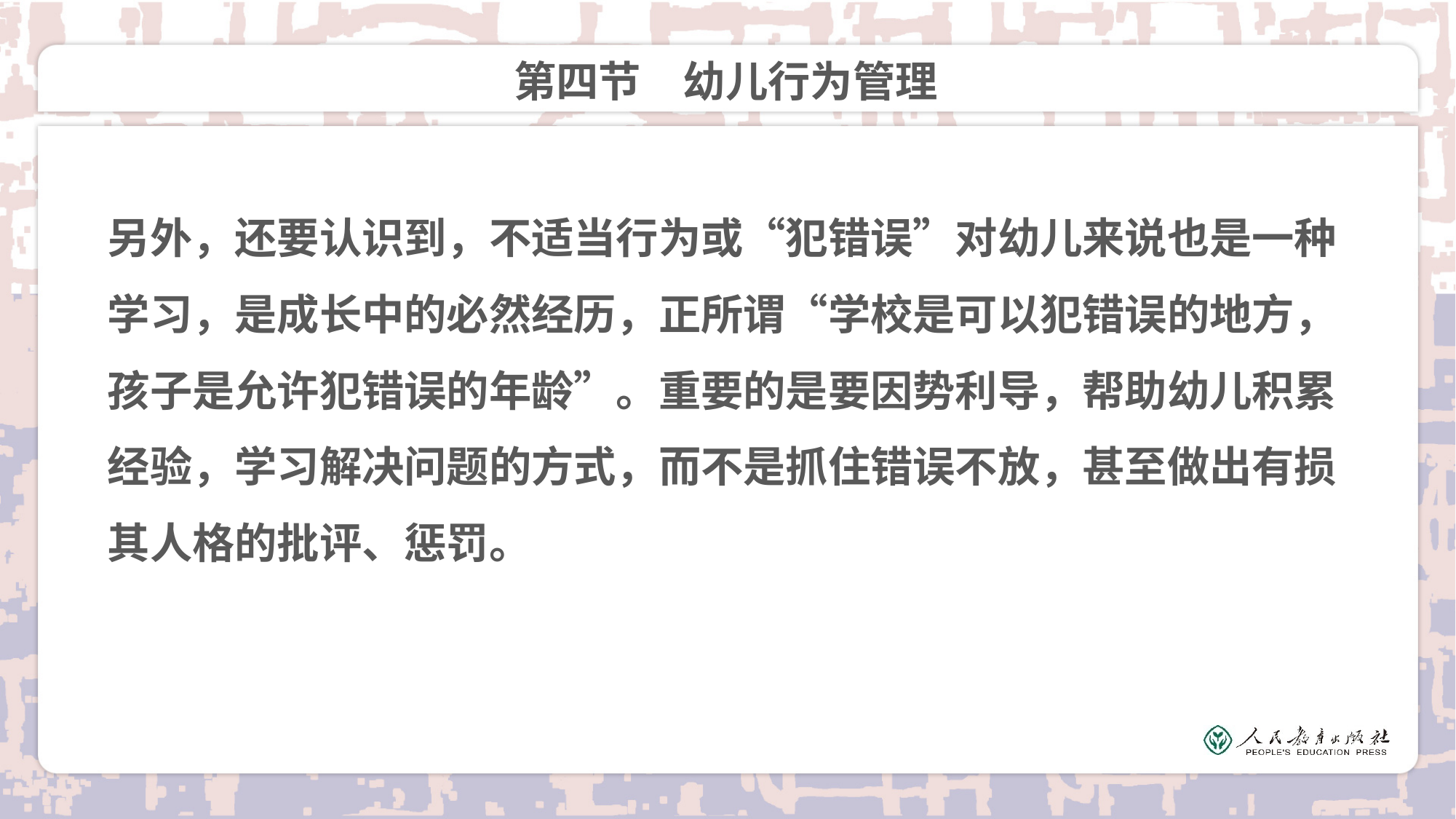

# 第四节　幼儿行为管理
另外，还要认识到，不适当行为或“犯错误”对幼儿来说也是一种学习，是成长中的必然经历，正所谓“学校是可以犯错误的地方，孩子是允许犯错误的年龄”。重要的是要因势利导，帮助幼儿积累经验，学习解决问题的方式，而不是抓住错误不放，甚至做出有损其人格的批评、惩罚。